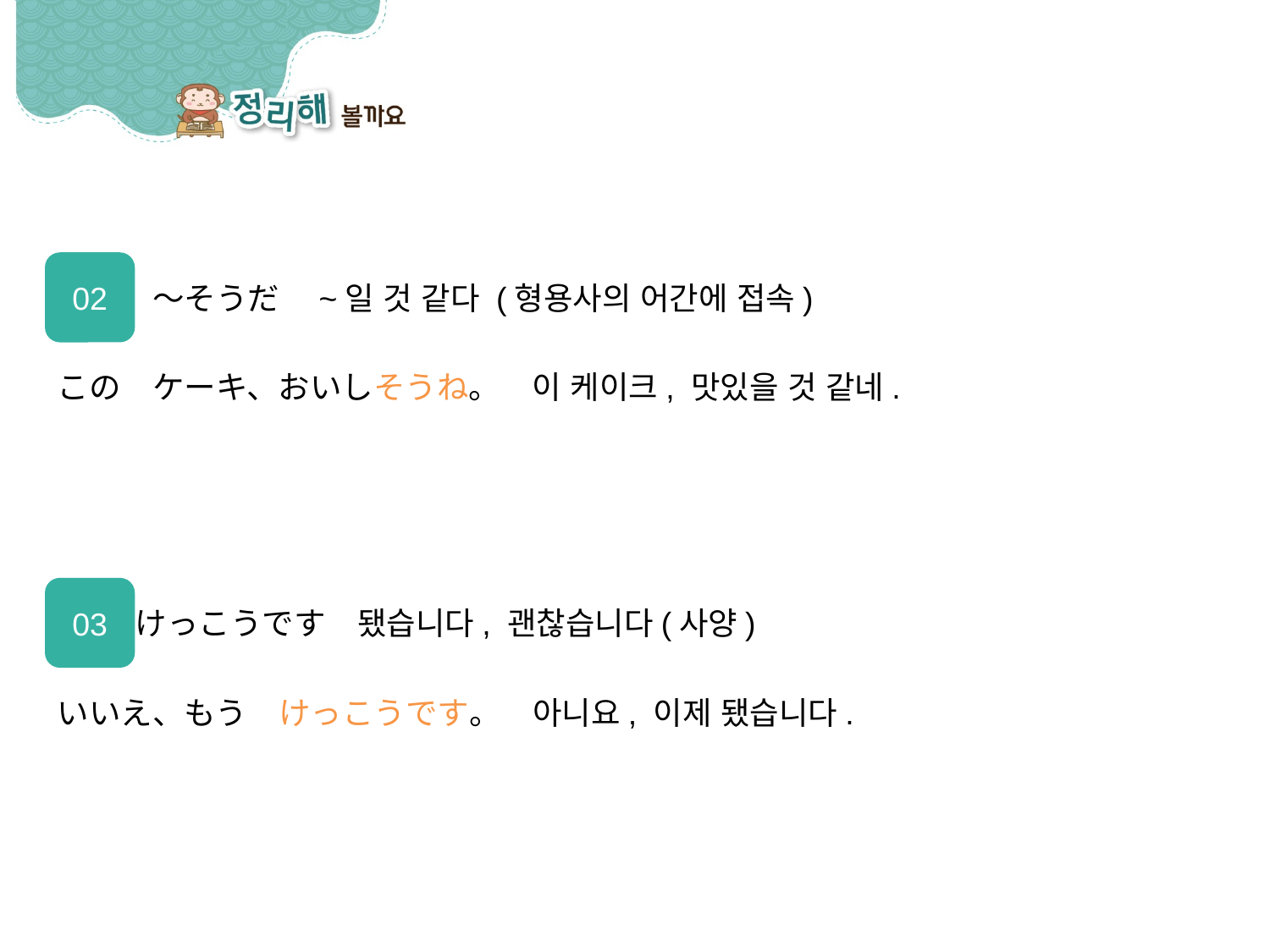

02
～そうだ　~일 것 같다 (형용사의 어간에 접속)
この　ケーキ、おいしそうね。　이 케이크, 맛있을 것 같네.
03
けっこうです　됐습니다, 괜찮습니다(사양)
いいえ、もう　けっこうです。　아니요, 이제 됐습니다.